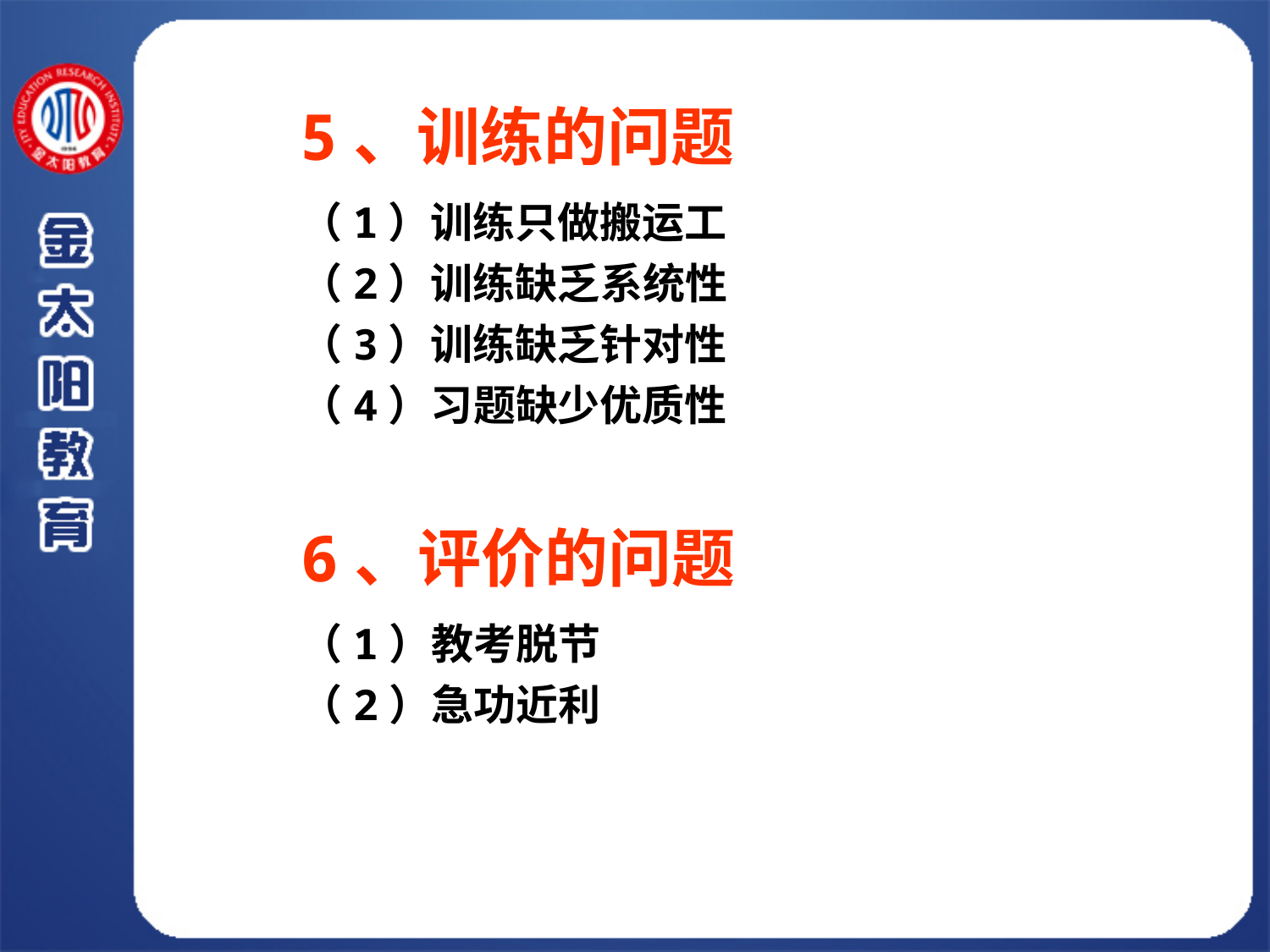

5、训练的问题
（1）训练只做搬运工
（2）训练缺乏系统性
（3）训练缺乏针对性
（4）习题缺少优质性
6、评价的问题
（1）教考脱节
（2）急功近利